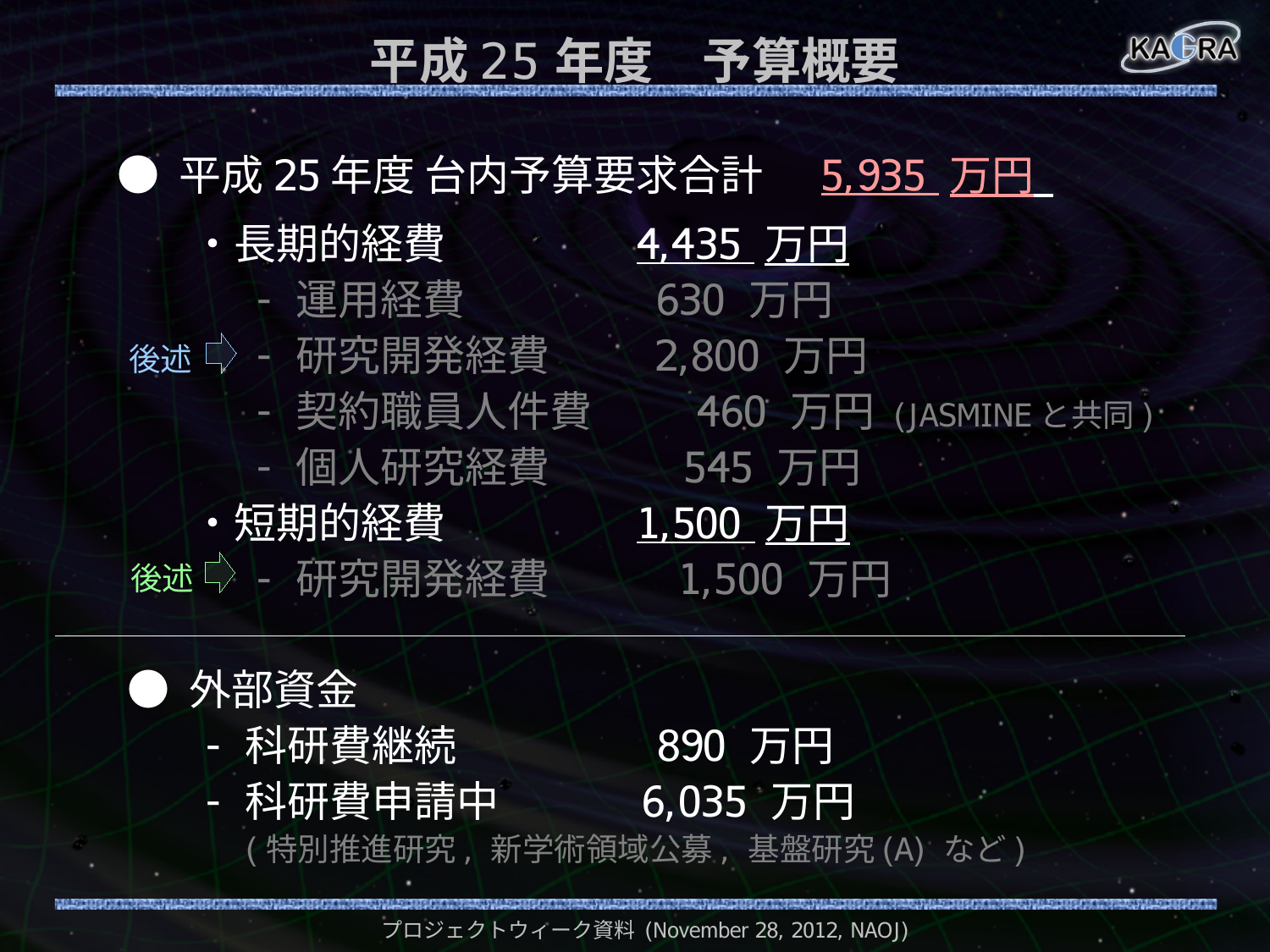

# 平成25年度　予算概要
● 平成25年度 台内予算要求合計     5,935 万円
・長期的経費                   4,435 万円
     - 運用経費                   630 万円
     - 研究開発経費          2,800 万円
     - 契約職員人件費          460 万円 (JASMINEと共同)
     - 個人研究経費             545 万円
・短期的経費                   1,500 万円
     - 研究開発経費　        1,500 万円
後述

後述

● 外部資金
      - 科研費継続                    890 万円
      - 科研費申請中              6,035 万円
         　 (特別推進研究, 新学術領域公募, 基盤研究(A) など)
プロジェクトウィーク資料 (November 28, 2012, NAOJ)